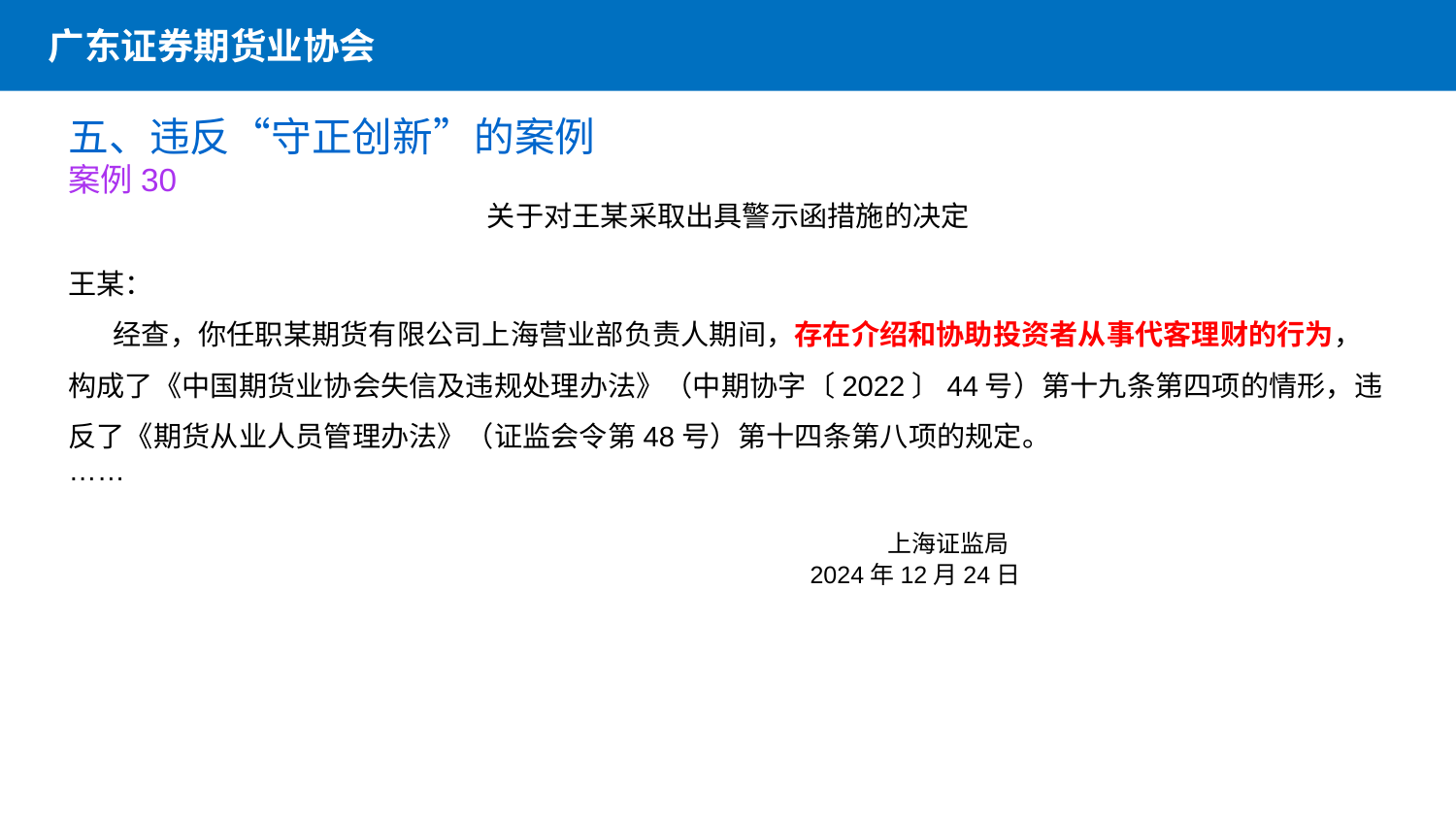

广东证券期货业协会
五、违反“守正创新”的案例
案例30
关于对王某采取出具警示函措施的决定

王某：
      经查，你任职某期货有限公司上海营业部负责人期间，存在介绍和协助投资者从事代客理财的行为，构成了《中国期货业协会失信及违规处理办法》（中期协字〔2022〕44号）第十九条第四项的情形，违反了《期货从业人员管理办法》（证监会令第48号）第十四条第八项的规定。
……

                                                                                                 上海证监局
　　　　　　　                                                                                                          2024年12月24日